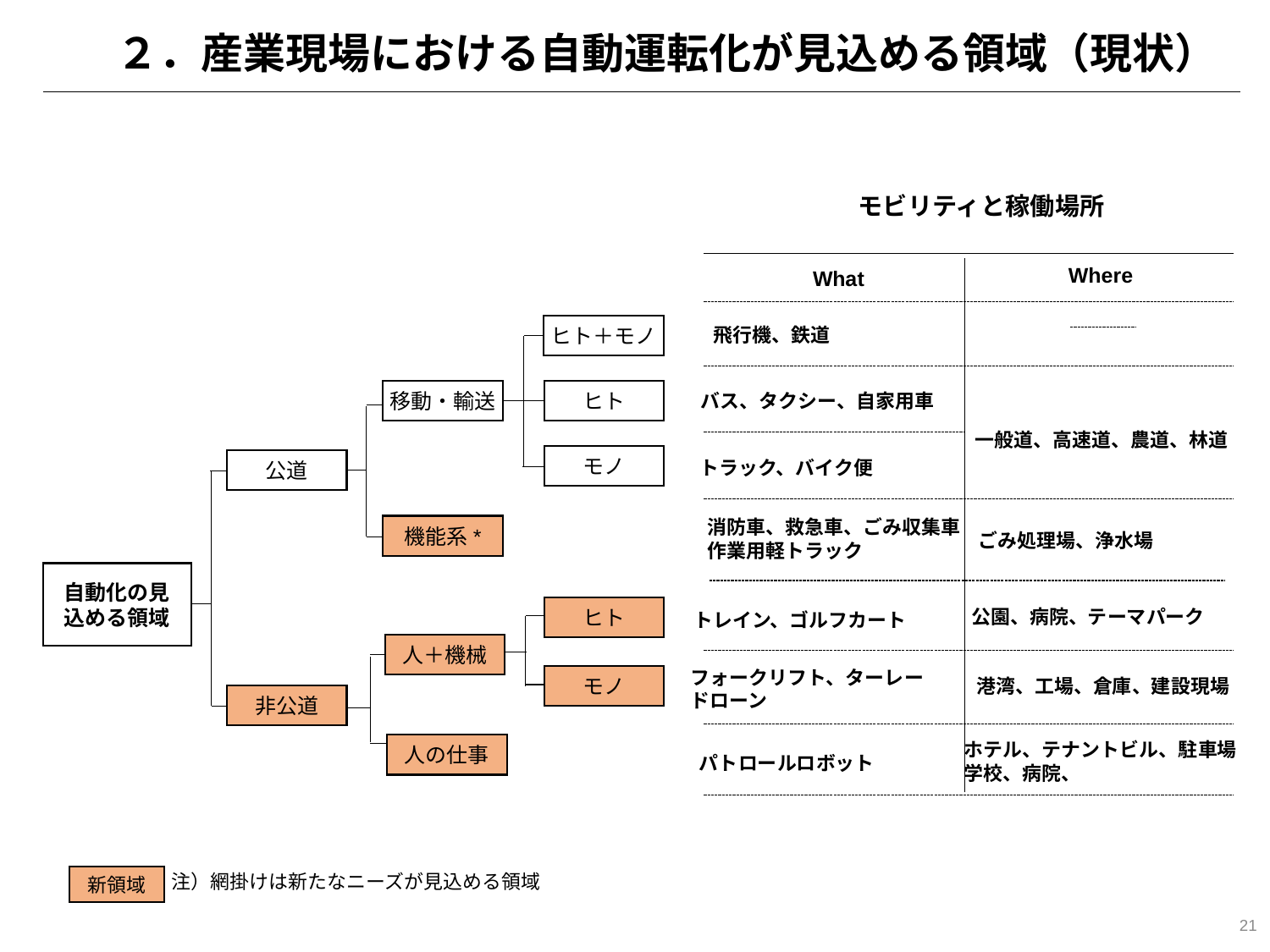

２．産業現場における自動運転化が見込める領域（現状）
モビリティと稼働場所
Where
What
ヒト＋モノ
飛行機、鉄道
移動・輸送
ヒト
バス、タクシー、自家用車
一般道、高速道、農道、林道
モノ
トラック、バイク便
公道
消防車、救急車、ごみ収集車
作業用軽トラック
機能系*
ごみ処理場、浄水場
自動化の見込める領域
ヒト
公園、病院、テーマパーク
トレイン、ゴルフカート
人＋機械
フォークリフト、ターレー
ドローン
モノ
港湾、工場、倉庫、建設現場
非公道
ホテル、テナントビル、駐車場
学校、病院、
人の仕事
パトロールロボット
注）網掛けは新たなニーズが見込める領域
新領域
21